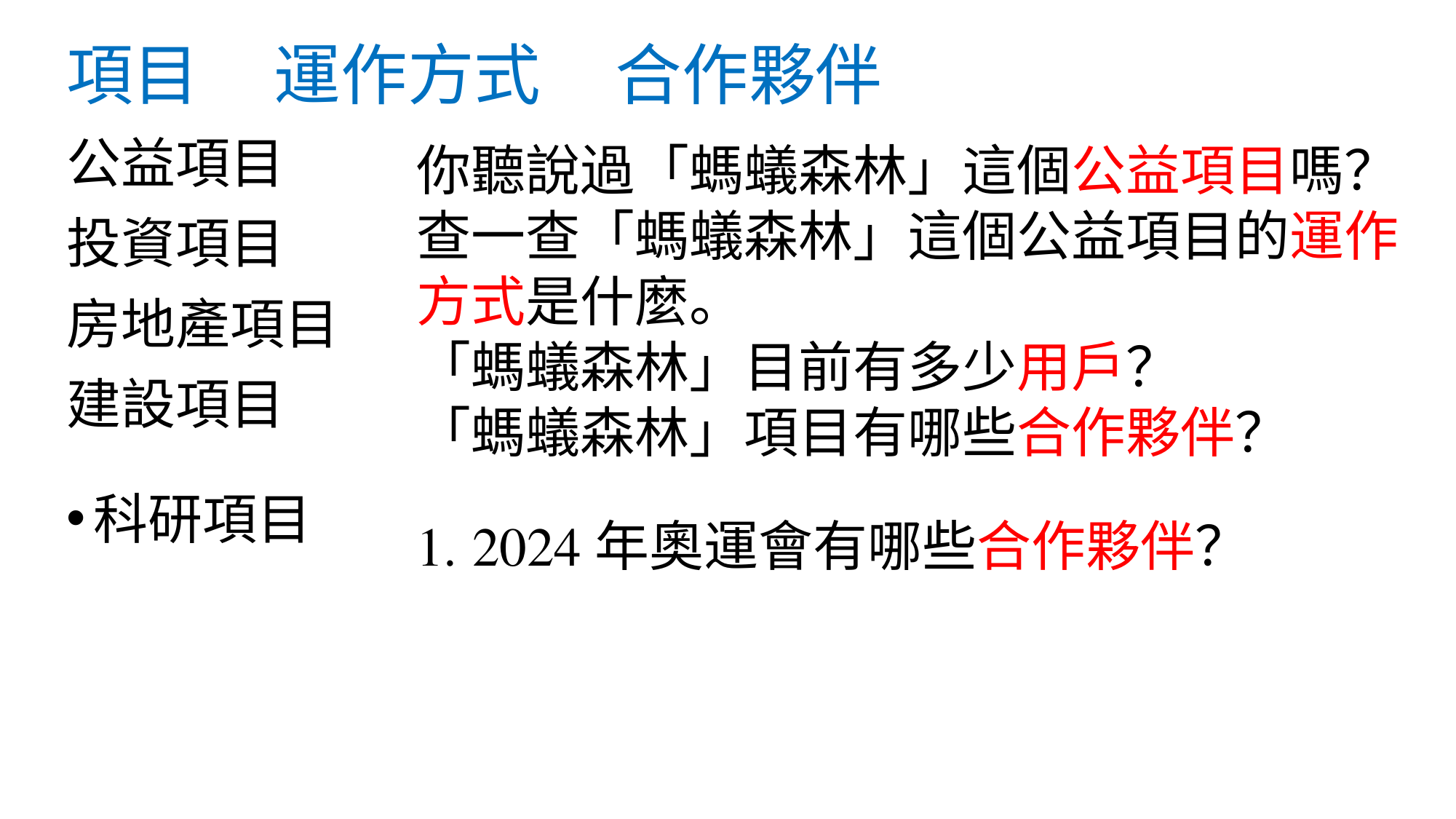

# 項目     運作方式     合作夥伴
公益項目
投資項目
房地產項目
建設項目
科研項目
你聽說過「螞蟻森林」這個公益項目嗎？
查一查「螞蟻森林」這個公益項目的運作方式是什麼。
「螞蟻森林」目前有多少用戶？
「螞蟻森林」項目有哪些合作夥伴？
2024年奧運會有哪些合作夥伴？